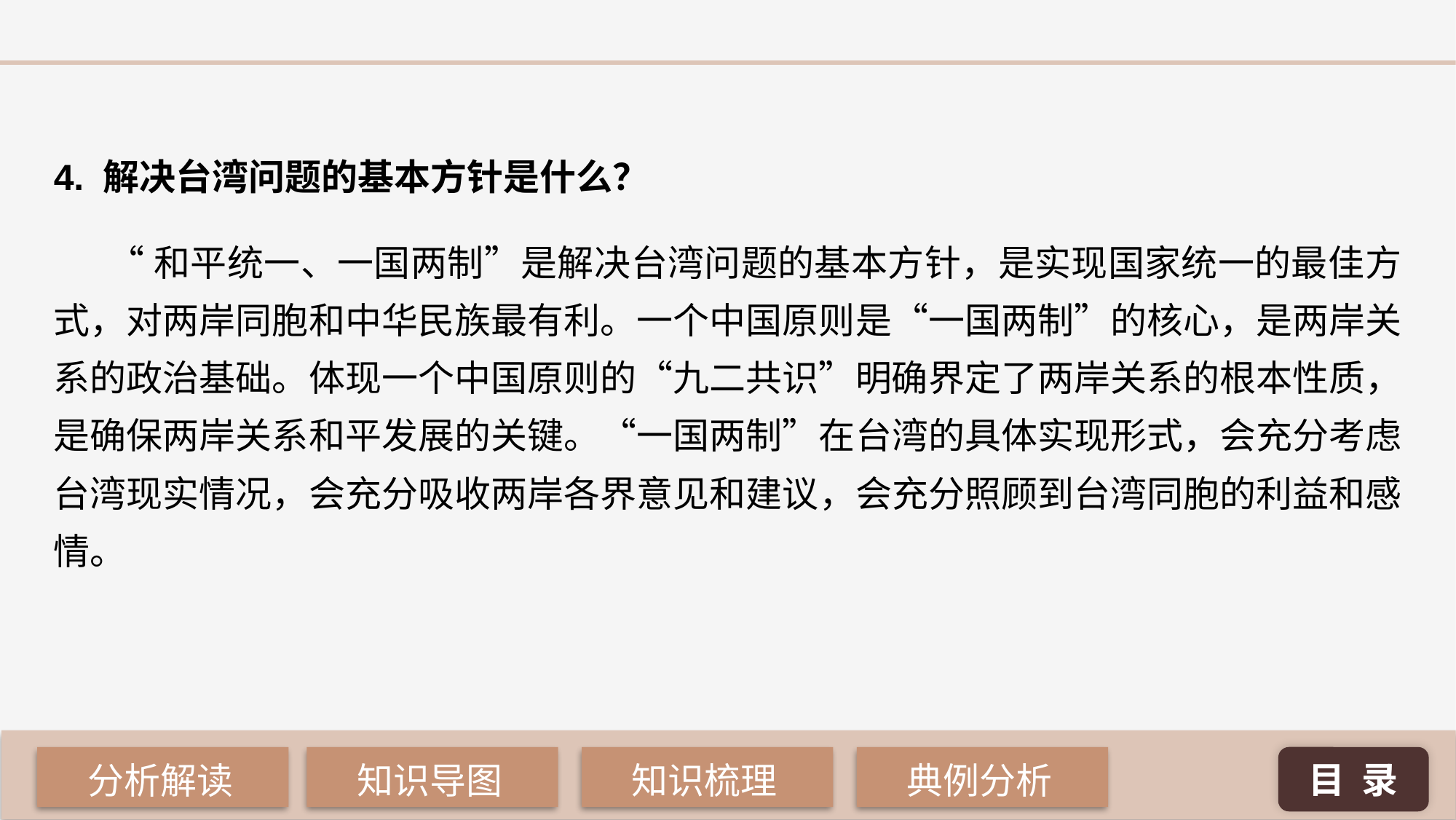

4. 解决台湾问题的基本方针是什么？
“和平统一、一国两制”是解决台湾问题的基本方针，是实现国家统一的最佳方式，对两岸同胞和中华民族最有利。一个中国原则是“一国两制”的核心，是两岸关系的政治基础。体现一个中国原则的“九二共识”明确界定了两岸关系的根本性质，是确保两岸关系和平发展的关键。“一国两制”在台湾的具体实现形式，会充分考虑台湾现实情况，会充分吸收两岸各界意见和建议，会充分照顾到台湾同胞的利益和感情。